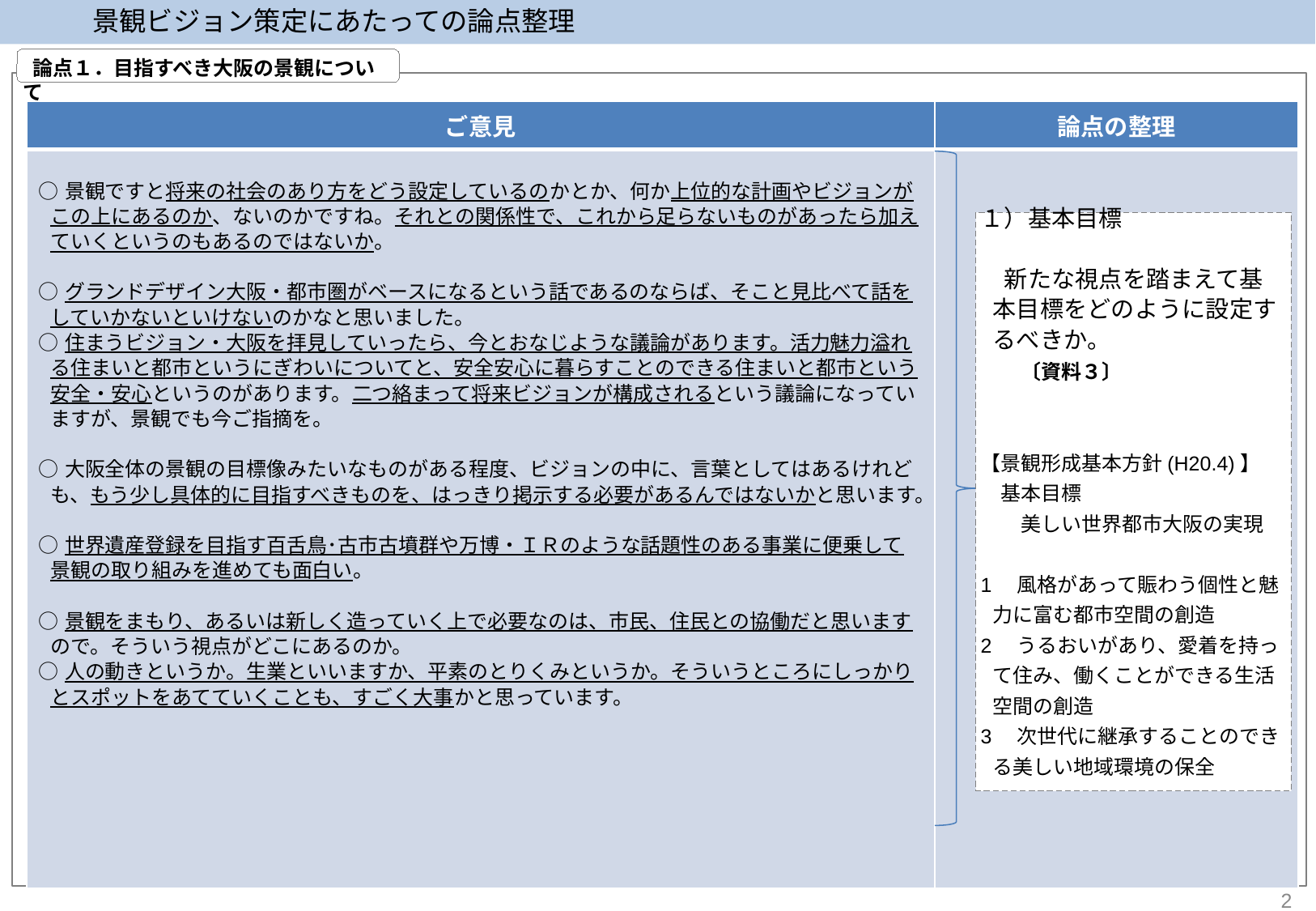

景観ビジョン策定にあたっての論点整理
 論点１．目指すべき大阪の景観について

| ご意見 | 論点の整理 |
| --- | --- |
| ○景観ですと将来の社会のあり方をどう設定しているのかとか、何か上位的な計画やビジョンがこの上にあるのか、ないのかですね。それとの関係性で、これから足らないものがあったら加えていくというのもあるのではないか。 ○グランドデザイン大阪・都市圏がベースになるという話であるのならば、そこと見比べて話をしていかないといけないのかなと思いました。 ○住まうビジョン・大阪を拝見していったら、今とおなじような議論があります。活力魅力溢れる住まいと都市というにぎわいについてと、安全安心に暮らすことのできる住まいと都市という安全・安心というのがあります。二つ絡まって将来ビジョンが構成されるという議論になっていますが、景観でも今ご指摘を。 ○大阪全体の景観の目標像みたいなものがある程度、ビジョンの中に、言葉としてはあるけれども、もう少し具体的に目指すべきものを、はっきり掲示する必要があるんではないかと思います。 ○世界遺産登録を目指す百舌鳥･古市古墳群や万博・ＩＲのような話題性のある事業に便乗して景観の取り組みを進めても面白い。 ○景観をまもり、あるいは新しく造っていく上で必要なのは、市民、住民との協働だと思いますので。そういう視点がどこにあるのか。 ○人の動きというか。生業といいますか、平素のとりくみというか。そういうところにしっかりとスポットをあてていくことも、すごく大事かと思っています。 |  |

１）基本目標

　新たな視点を踏まえて基本目標をどのように設定するべきか。
　　〔資料３〕

【景観形成基本方針(H20.4)】
　基本目標
　　美しい世界都市大阪の実現

1　風格があって賑わう個性と魅力に富む都市空間の創造
2　うるおいがあり、愛着を持って住み、働くことができる生活空間の創造
3　次世代に継承することのできる美しい地域環境の保全

2